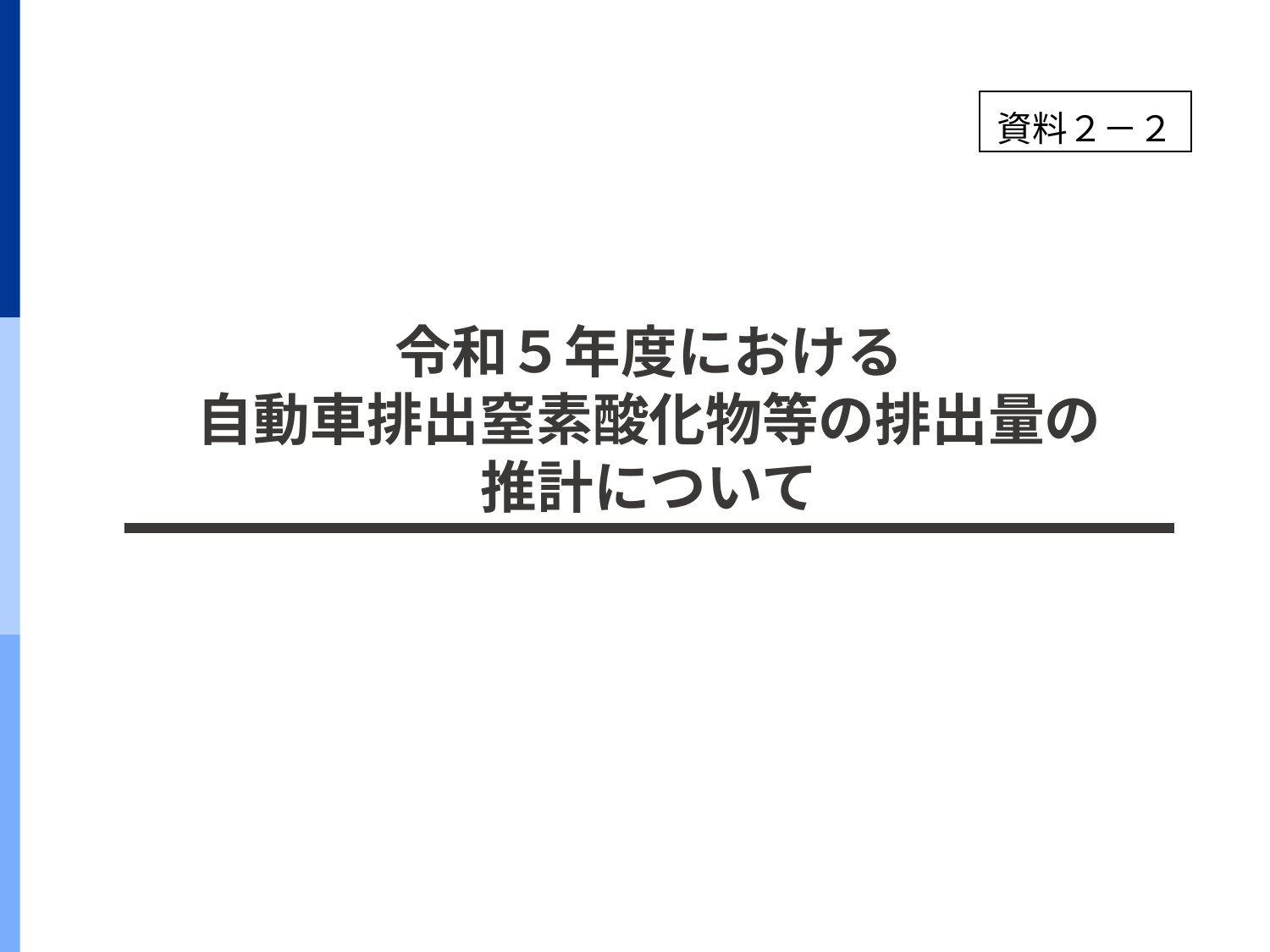

資料２－２
令和５年度における
自動車排出窒素酸化物等の排出量の推計について